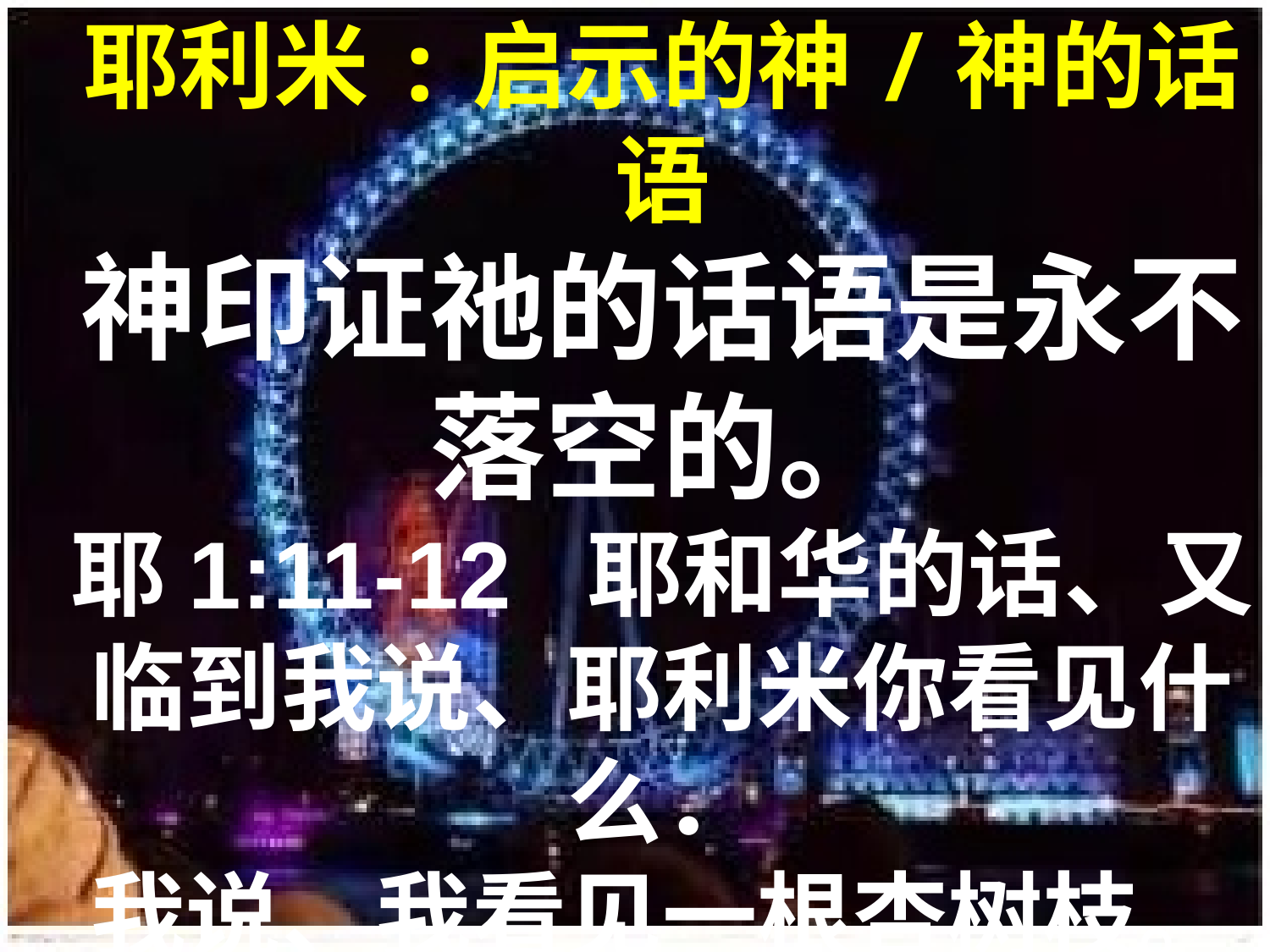

耶利米:启示的神/神的话语
神印证祂的话语是永不落空的。
耶1:11-12  耶和华的话、又临到我说、耶利米你看见什么．
我说、我看见一根杏树枝。